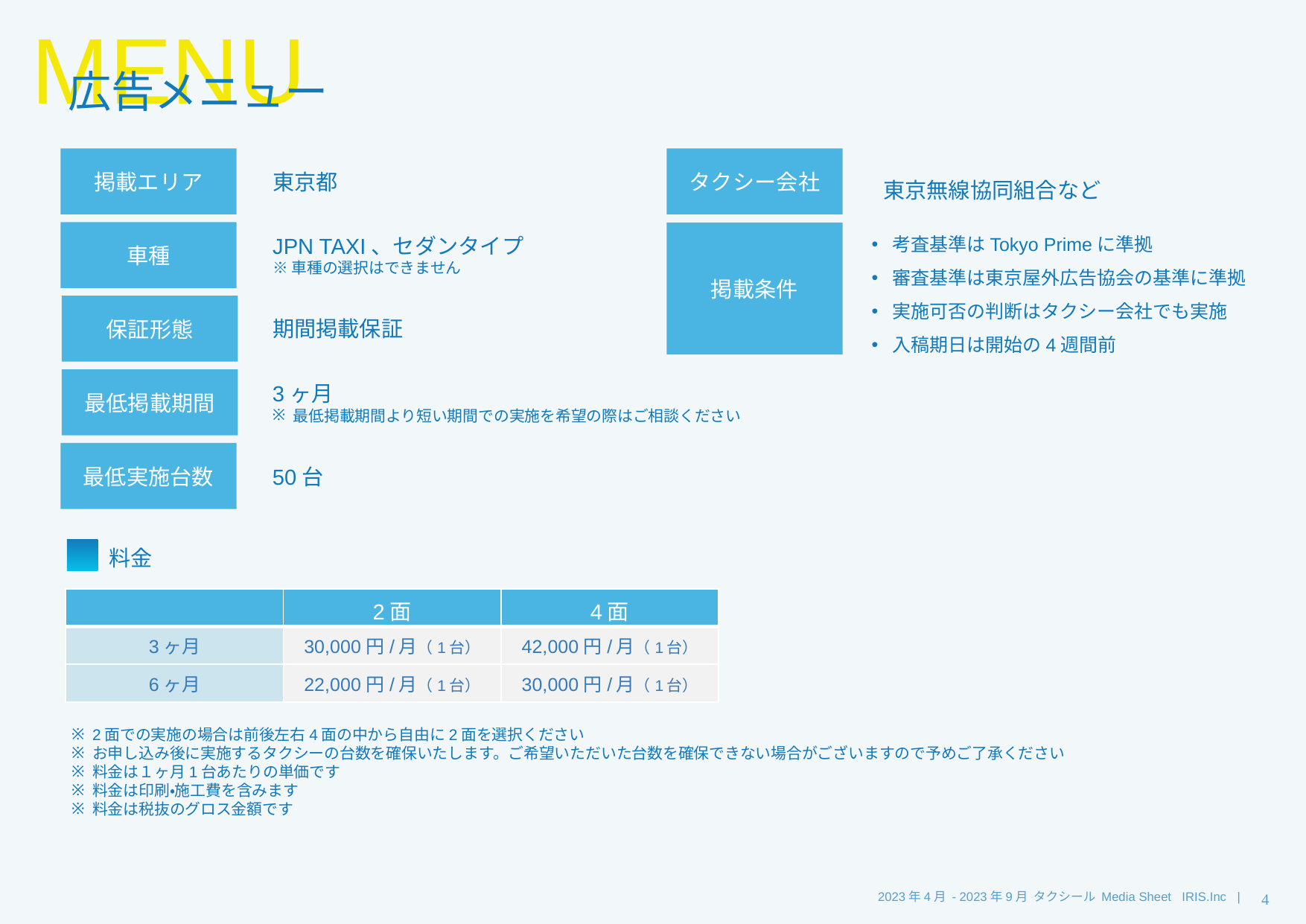

# MENU
広告メニュー
掲載エリア
タクシー会社
東京無線協同組合など
東京都
考査基準はTokyo Primeに準拠
審査基準は東京屋外広告協会の基準に準拠
実施可否の判断はタクシー会社でも実施
入稿期日は開始の4週間前
車種
掲載条件
JPN TAXI、セダンタイプ
※車種の選択はできません
保証形態
期間掲載保証
最低掲載期間
3ヶ月
最低掲載期間より短い期間での実施を希望の際はご相談ください
最低実施台数
50台

料金
|  | 2面 | 4面 |
| --- | --- | --- |
| 3ヶ月 | 30,000円/月（1台） | 42,000円/月（1台） |
| 6ヶ月 | 22,000円/月（1台） | 30,000円/月（1台） |
2面での実施の場合は前後左右4面の中から自由に2面を選択ください
お申し込み後に実施するタクシーの台数を確保いたします。ご希望いただいた台数を確保できない場合がございますので予めご了承ください
料金は１ヶ月1台あたりの単価です
料金は印刷・施工費を含みます
料金は税抜のグロス金額です
4